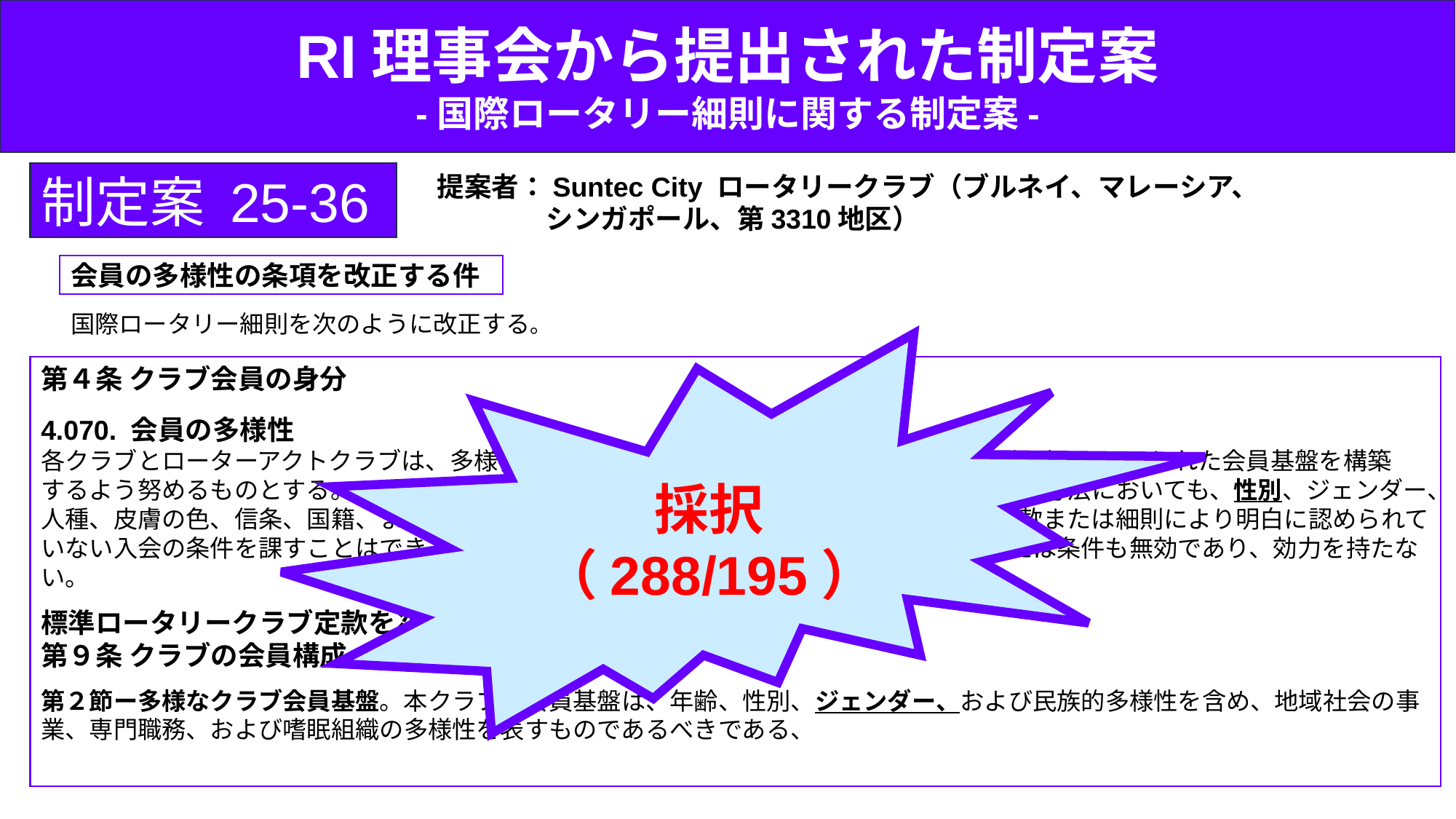

RI理事会から提出された制定案
-国際ロータリー細則に関する制定案-
制定案 25-36
提案者：Suntec City ロータリークラブ（ブルネイ、マレーシア、
　　　　シンガポール、第3310地区）
会員の多様性の条項を改正する件
国際ロータリー細則を次のように改正する。
採択
（288/195）
第４条 クラブ会員の身分

4.070. 会員の多様性
各クラブとローターアクトクラブは、多様性、公正さ、インクルージョンを推進するようなバランスのとれた会員基盤を構築
するよう努めるものとする。いかなるクラブも、RIにいつ加盟したかに関係なく、いかなる方法においても、性別、ジェンダー、人種、皮膚の色、信条、国籍、または性的指向により入会を誓約すること、もしくはRI定款または細則により明白に認められていない入会の条件を課すことはできない。本節の規定に反する会員資格のいかなる規定または条件も無効であり、効力を持たない。

標準ロータリークラブ定款を次のように改正する。
第９条 クラブの会員構成

第２節ー多様なクラブ会員基盤。本クラブの会員基盤は、年齢、性別、ジェンダー、および民族的多様性を含め、地域社会の事業、専門職務、および嗜眠組織の多様性を表すものであるべきである、